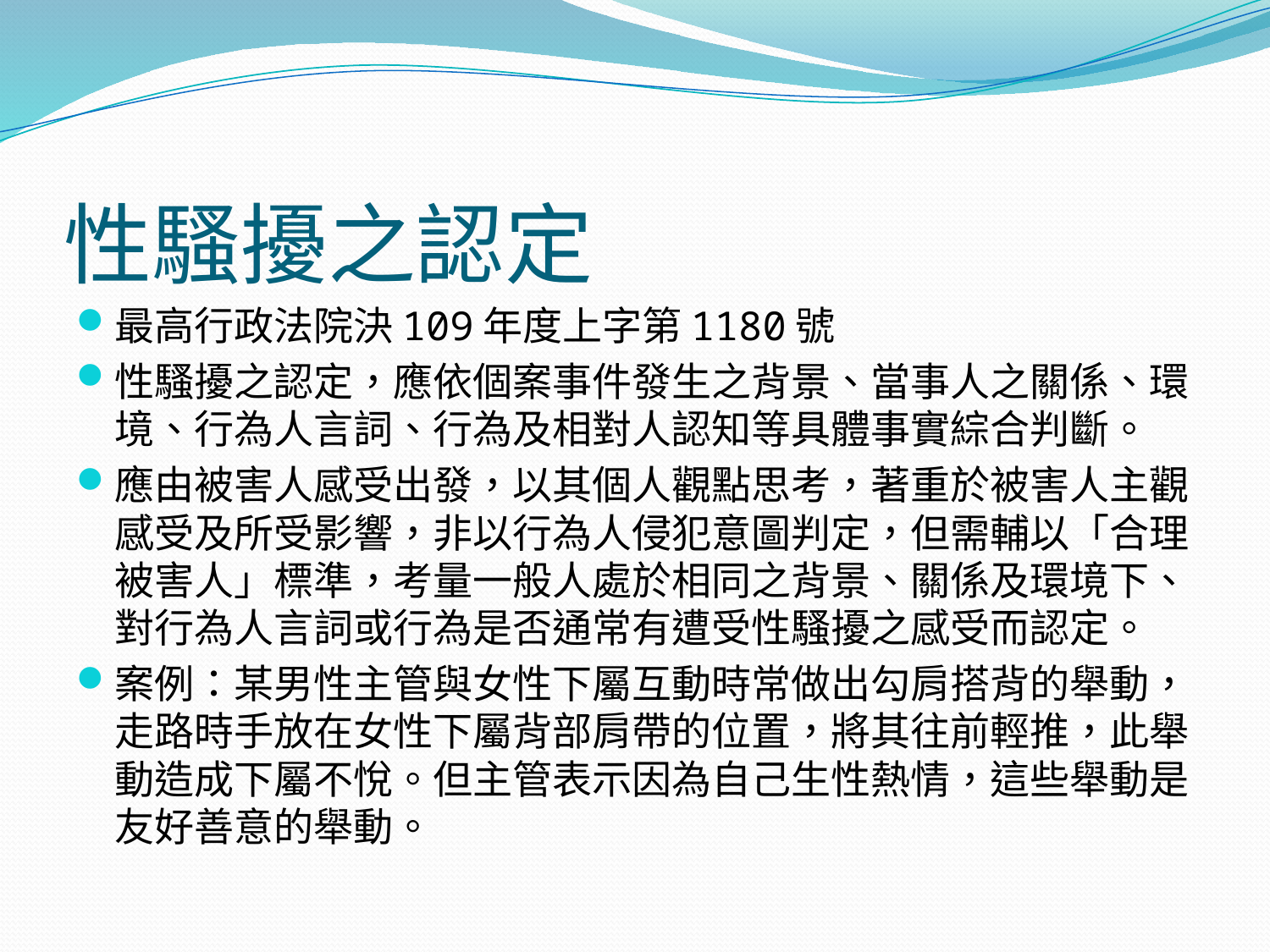

# 性騷擾之認定
最高行政法院決109年度上字第1180號
性騷擾之認定，應依個案事件發生之背景、當事人之關係、環境、行為人言詞、行為及相對人認知等具體事實綜合判斷。
應由被害人感受出發，以其個人觀點思考，著重於被害人主觀感受及所受影響，非以行為人侵犯意圖判定，但需輔以「合理被害人」標準，考量一般人處於相同之背景、關係及環境下、對行為人言詞或行為是否通常有遭受性騷擾之感受而認定。
案例：某男性主管與女性下屬互動時常做出勾肩搭背的舉動，走路時手放在女性下屬背部肩帶的位置，將其往前輕推，此舉動造成下屬不悅。但主管表示因為自己生性熱情，這些舉動是友好善意的舉動。